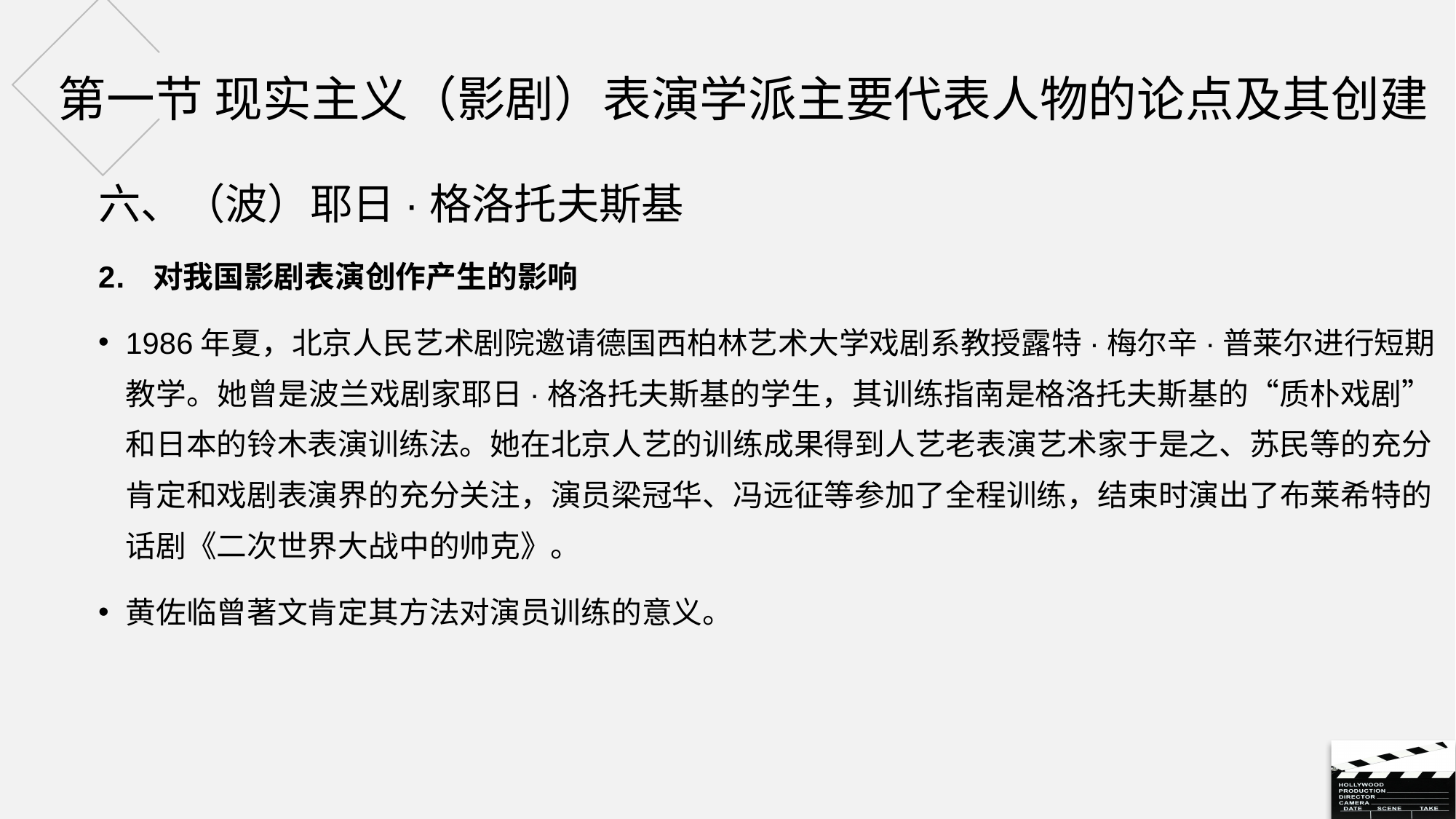

# 第一节 现实主义（影剧）表演学派主要代表人物的论点及其创建
六、（波）耶日·格洛托夫斯基
对我国影剧表演创作产生的影响
1986年夏，北京人民艺术剧院邀请德国西柏林艺术大学戏剧系教授露特·梅尔辛·普莱尔进行短期教学。她曾是波兰戏剧家耶日·格洛托夫斯基的学生，其训练指南是格洛托夫斯基的“质朴戏剧”和日本的铃木表演训练法。她在北京人艺的训练成果得到人艺老表演艺术家于是之、苏民等的充分肯定和戏剧表演界的充分关注，演员梁冠华、冯远征等参加了全程训练，结束时演出了布莱希特的话剧《二次世界大战中的帅克》。
黄佐临曾著文肯定其方法对演员训练的意义。